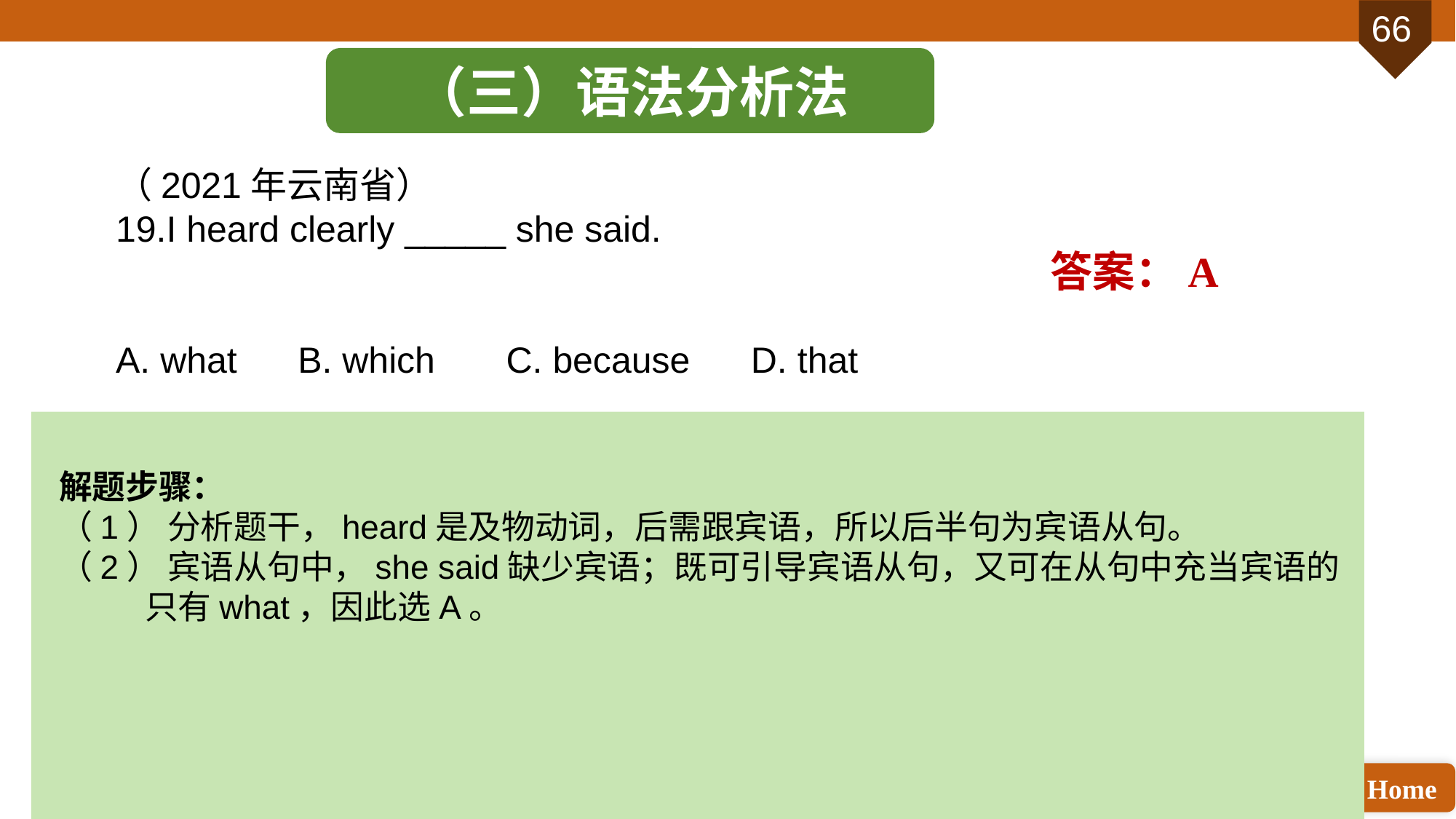

（三）语法分析法
（2021年云南省）
19.I heard clearly _____ she said.

A. what      B. which       C. because      D. that
 答案：A

解题步骤：
（1） 分析题干，heard是及物动词，后需跟宾语，所以后半句为宾语从句。
（2） 宾语从句中，she said缺少宾语；既可引导宾语从句，又可在从句中充当宾语的只有what，因此选A。